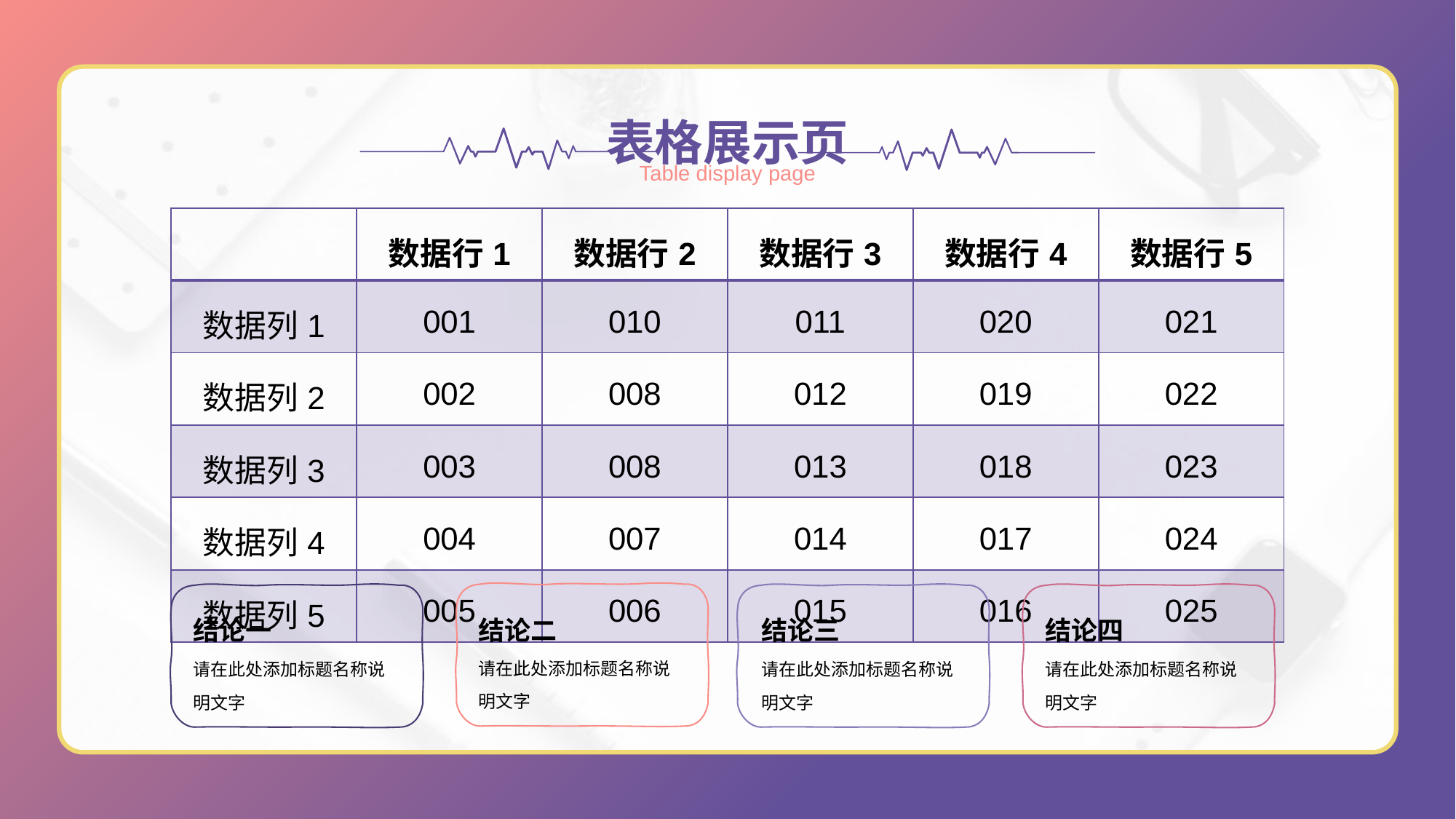

表格展示页

Table display page
|  | 数据行1 | 数据行2 | 数据行3 | 数据行4 | 数据行5 |
| --- | --- | --- | --- | --- | --- |
| 数据列1 | 001 | 010 | 011 | 020 | 021 |
| 数据列2 | 002 | 008 | 012 | 019 | 022 |
| 数据列3 | 003 | 008 | 013 | 018 | 023 |
| 数据列4 | 004 | 007 | 014 | 017 | 024 |
| 数据列5 | 005 | 006 | 015 | 016 | 025 |

结论一
结论二
结论三
结论四
请在此处添加标题名称说明文字
请在此处添加标题名称说明文字
请在此处添加标题名称说明文字
请在此处添加标题名称说明文字